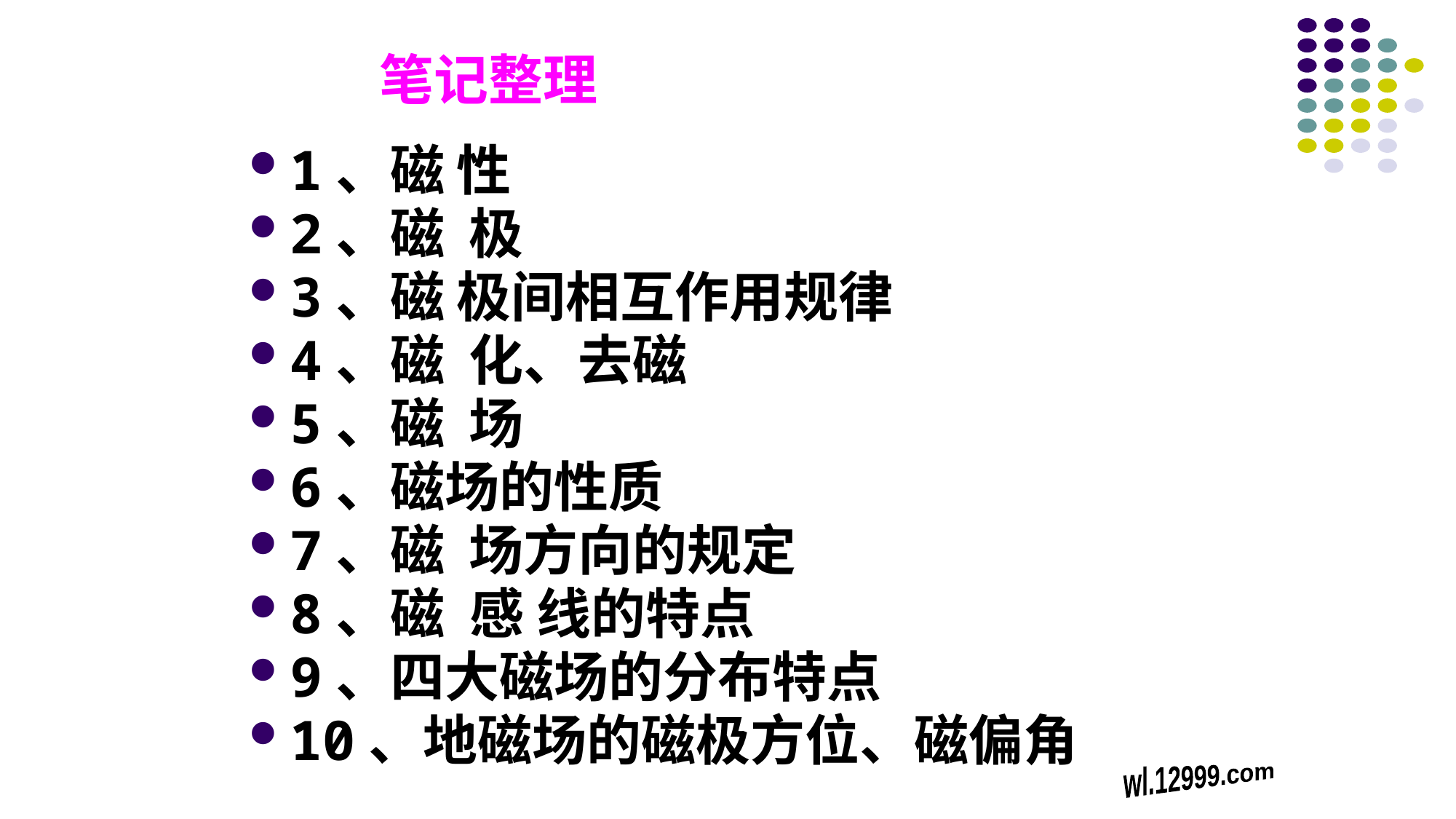

# 笔记整理
1、磁 性
2、磁  极
3、磁 极间相互作用规律
4、磁  化、去磁
5、磁  场
6、磁场的性质
7、磁  场方向的规定
8、磁  感 线的特点
9、四大磁场的分布特点
10、地磁场的磁极方位、磁偏角
wl.12999.com